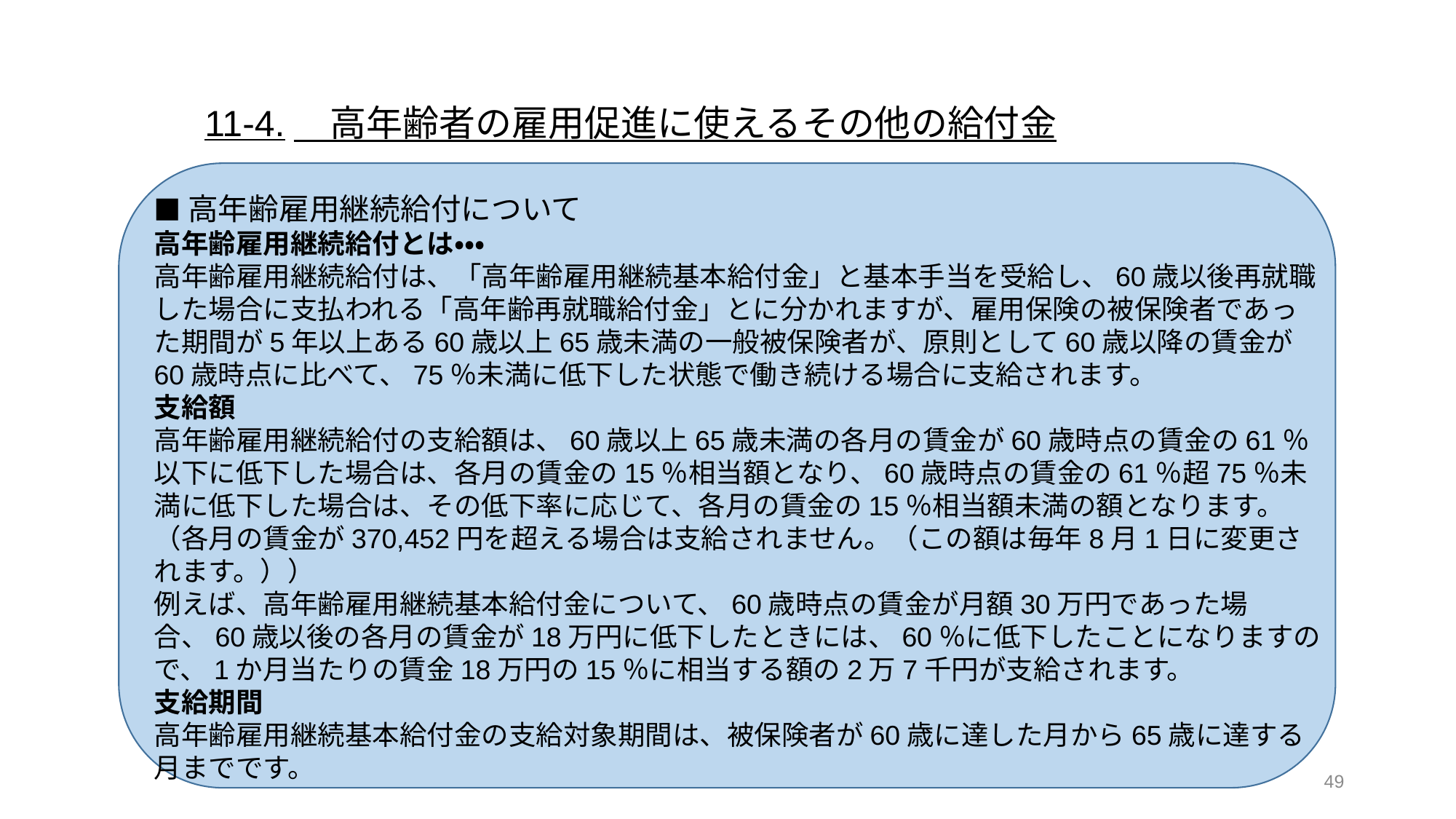

11-4.　高年齢者の雇用促進に使えるその他の給付金

■高年齢雇用継続給付について
高年齢雇用継続給付とは・・・
高年齢雇用継続給付は、「高年齢雇用継続基本給付金」と基本手当を受給し、60歳以後再就職した場合に支払われる「高年齢再就職給付金」とに分かれますが、雇用保険の被保険者であった期間が5年以上ある60歳以上65歳未満の一般被保険者が、原則として60歳以降の賃金が60歳時点に比べて、75％未満に低下した状態で働き続ける場合に支給されます。
支給額
高年齢雇用継続給付の支給額は、60歳以上65歳未満の各月の賃金が60歳時点の賃金の61％以下に低下した場合は、各月の賃金の15％相当額となり、60歳時点の賃金の61％超75％未満に低下した場合は、その低下率に応じて、各月の賃金の15％相当額未満の額となります。（各月の賃金が370,452円を超える場合は支給されません。（この額は毎年8月1日に変更されます。））
例えば、高年齢雇用継続基本給付金について、60歳時点の賃金が月額30万円であった場合、60歳以後の各月の賃金が18万円に低下したときには、60％に低下したことになりますので、1か月当たりの賃金18万円の15％に相当する額の2万7千円が支給されます。
支給期間
高年齢雇用継続基本給付金の支給対象期間は、被保険者が60歳に達した月から65歳に達する月までです。

49